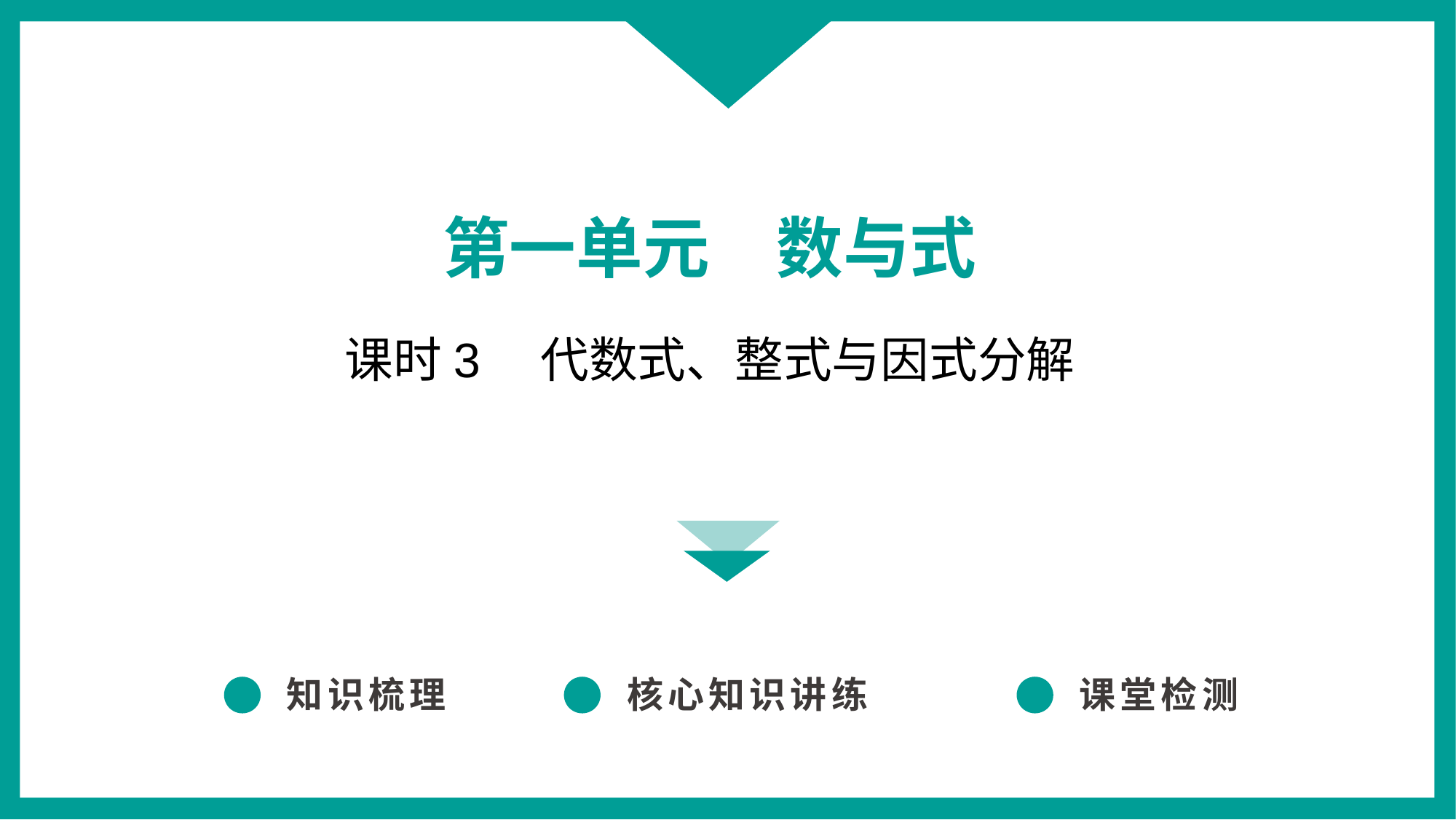

第一单元　数与式
课时3　代数式、整式与因式分解

知识梳理

核心知识讲练

课堂检测